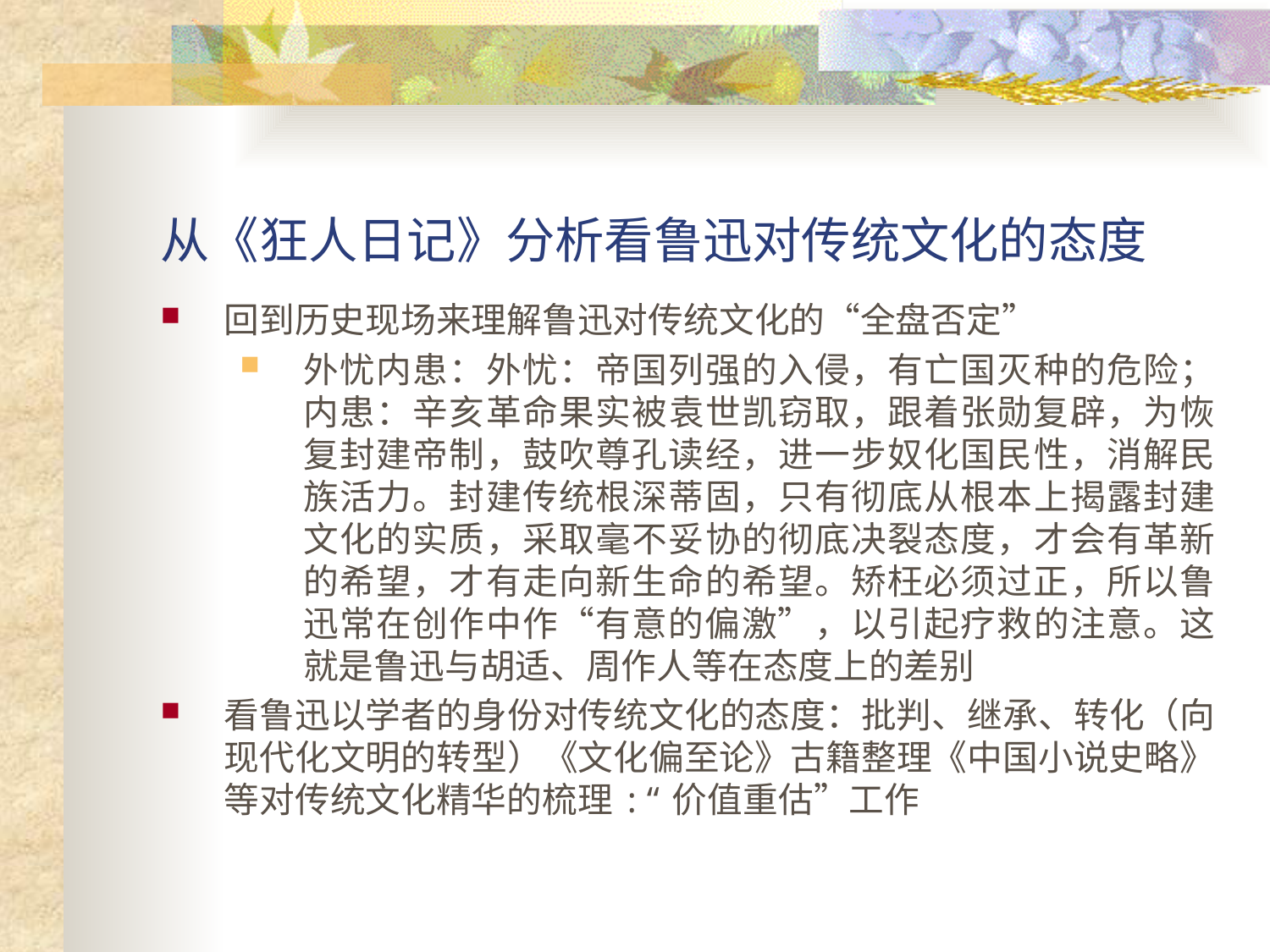

# 从《狂人日记》分析看鲁迅对传统文化的态度
回到历史现场来理解鲁迅对传统文化的“全盘否定”
外忧内患：外忧：帝国列强的入侵，有亡国灭种的危险；内患：辛亥革命果实被袁世凯窃取，跟着张勋复辟，为恢复封建帝制，鼓吹尊孔读经，进一步奴化国民性，消解民族活力。封建传统根深蒂固，只有彻底从根本上揭露封建文化的实质，采取毫不妥协的彻底决裂态度，才会有革新的希望，才有走向新生命的希望。矫枉必须过正，所以鲁迅常在创作中作“有意的偏激”，以引起疗救的注意。这就是鲁迅与胡适、周作人等在态度上的差别
看鲁迅以学者的身份对传统文化的态度：批判、继承、转化（向现代化文明的转型）《文化偏至论》古籍整理《中国小说史略》等对传统文化精华的梳理:“价值重估”工作